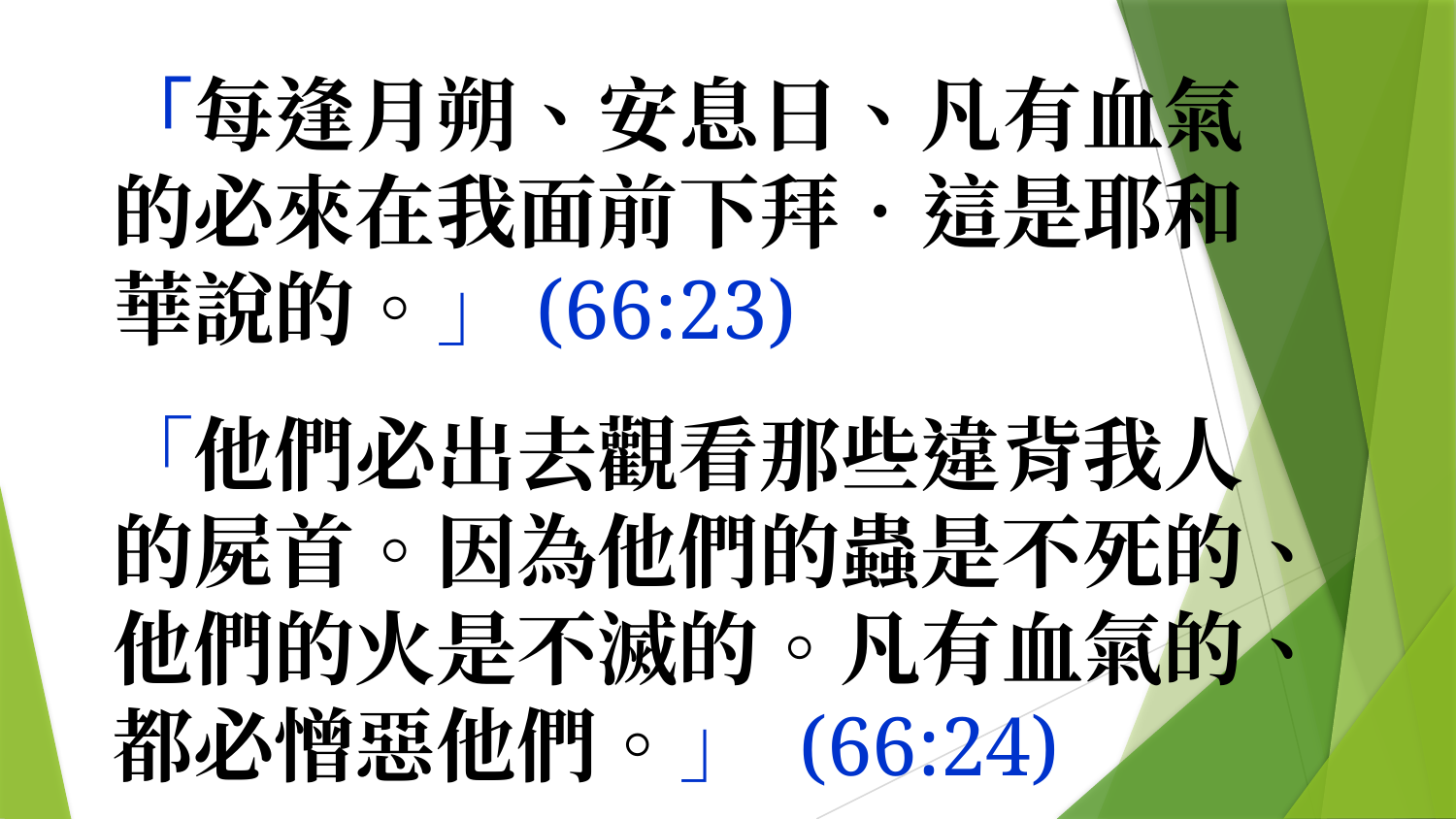

「每逢月朔、安息日、凡有血氣的必來在我面前下拜‧這是耶和華說的。」(66:23)

「他們必出去觀看那些違背我人的屍首。因為他們的蟲是不死的、他們的火是不滅的。凡有血氣的、都必憎惡他們。」 (66:24)